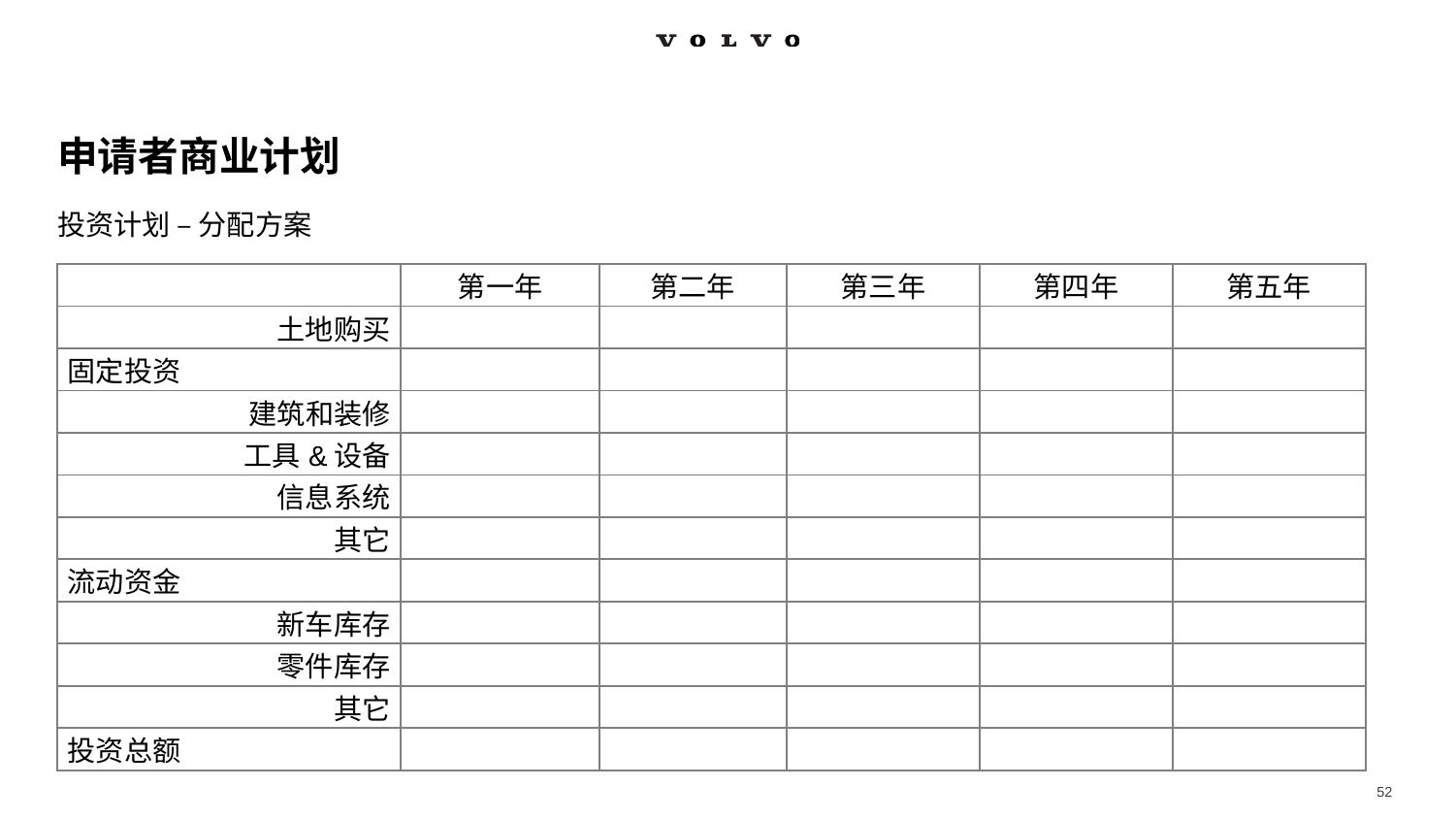

# 申请者商业计划
投资计划 – 分配方案
单位: 万元
|  | 第一年 | 第二年 | 第三年 | 第四年 | 第五年 |
| --- | --- | --- | --- | --- | --- |
| 土地购买 |  |  |  |  |  |
| 固定投资 |  |  |  |  |  |
| 建筑和装修 |  |  |  |  |  |
| 工具&设备 |  |  |  |  |  |
| 信息系统 |  |  |  |  |  |
| 其它 |  |  |  |  |  |
| 流动资金 |  |  |  |  |  |
| 新车库存 |  |  |  |  |  |
| 零件库存 |  |  |  |  |  |
| 其它 |  |  |  |  |  |
| 投资总额 |  |  |  |  |  |
52